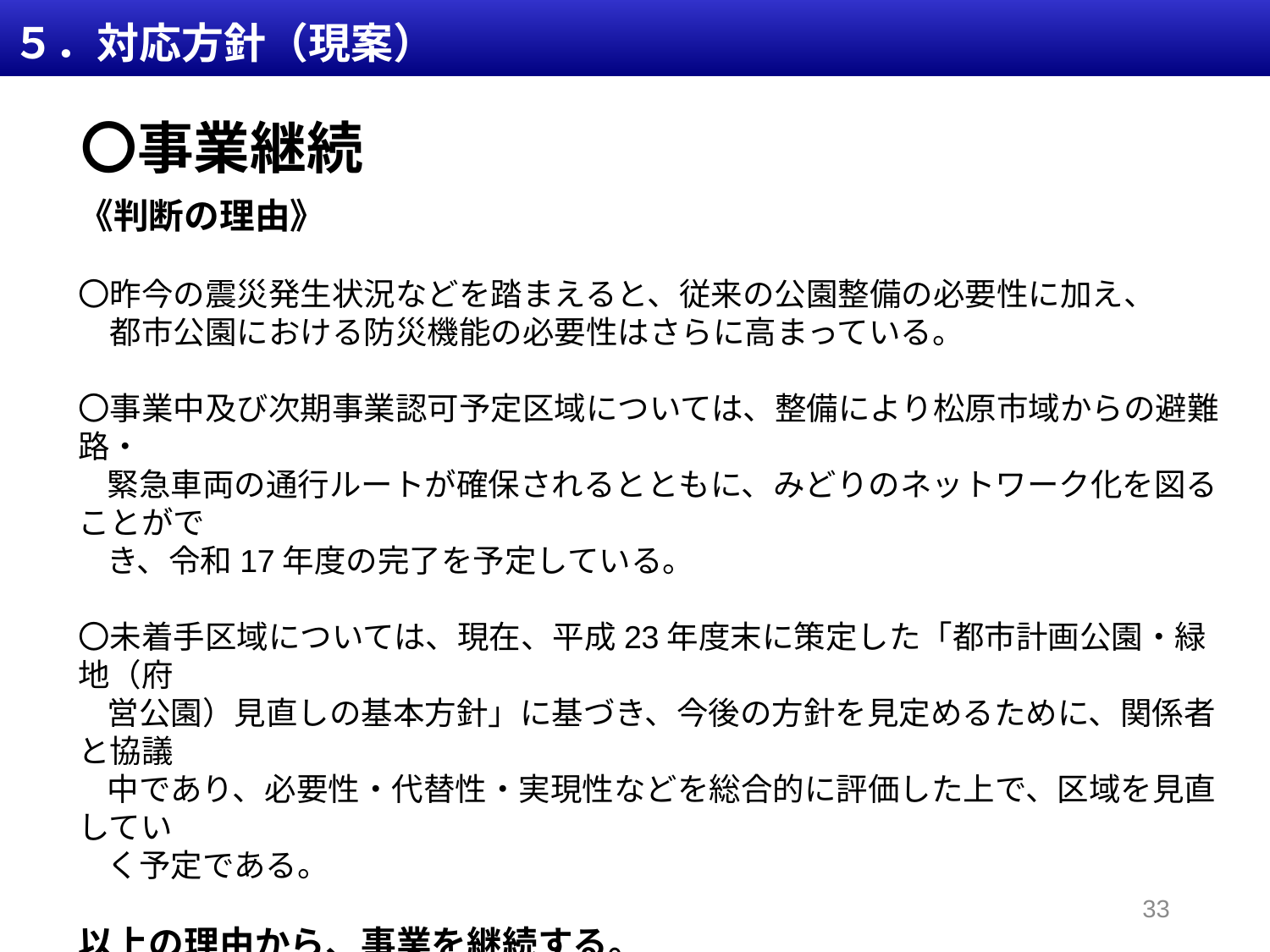

５．対応方針（現案）
〇事業継続
《判断の理由》

〇昨今の震災発生状況などを踏まえると、従来の公園整備の必要性に加え、
　都市公園における防災機能の必要性はさらに高まっている。

〇事業中及び次期事業認可予定区域については、整備により松原市域からの避難路・
   緊急車両の通行ルートが確保されるとともに、みどりのネットワーク化を図ることがで
   き、令和17年度の完了を予定している。

〇未着手区域については、現在、平成23年度末に策定した「都市計画公園・緑地（府
   営公園）見直しの基本方針」に基づき、今後の方針を見定めるために、関係者と協議
   中であり、必要性・代替性・実現性などを総合的に評価した上で、区域を見直してい
   く予定である。

以上の理由から、事業を継続する。
33